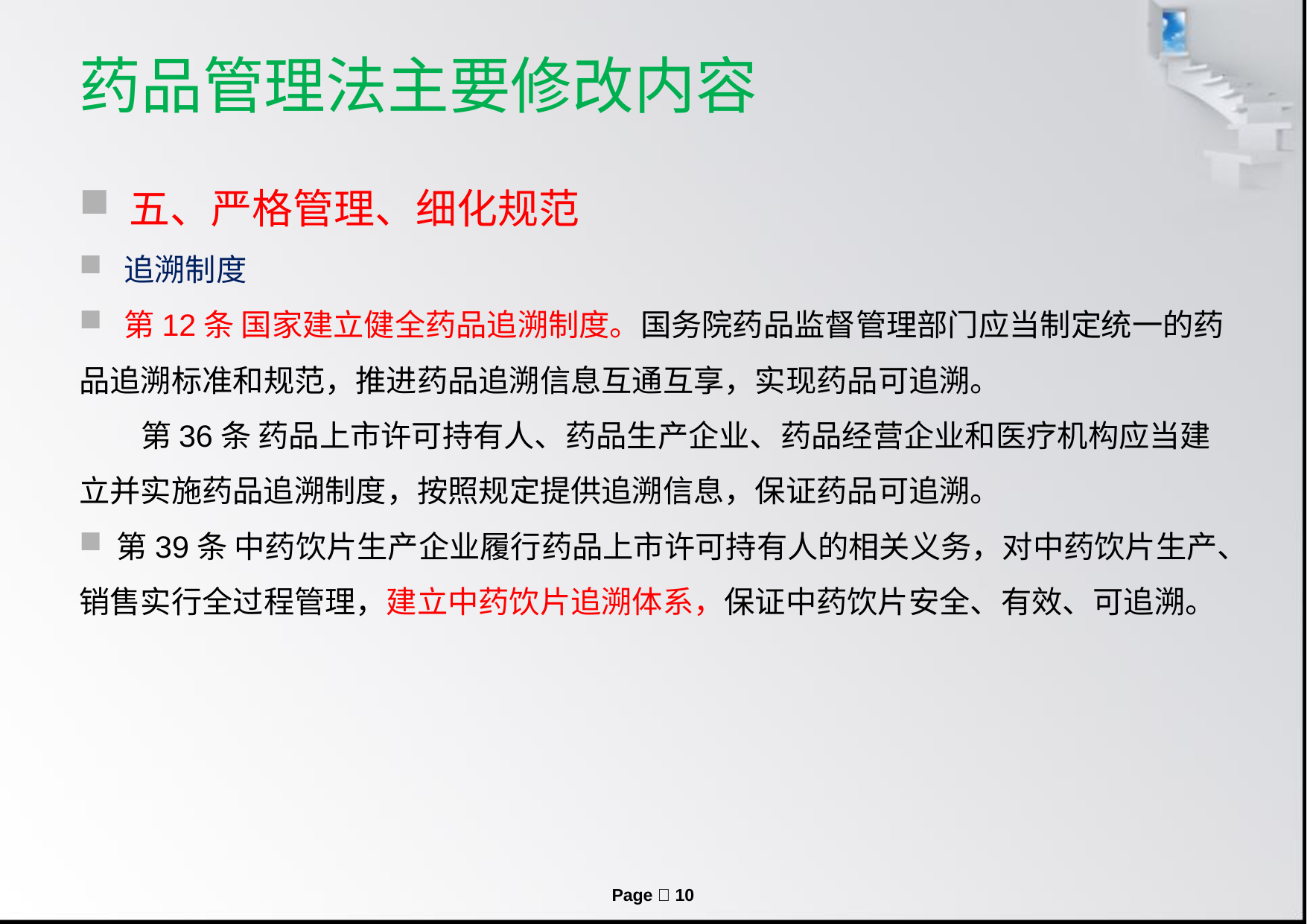

# 药品管理法主要修改内容
 五、严格管理、细化规范
  追溯制度
  第12条 国家建立健全药品追溯制度。国务院药品监督管理部门应当制定统一的药品追溯标准和规范，推进药品追溯信息互通互享，实现药品可追溯。
　　第36条 药品上市许可持有人、药品生产企业、药品经营企业和医疗机构应当建立并实施药品追溯制度，按照规定提供追溯信息，保证药品可追溯。
 第39条 中药饮片生产企业履行药品上市许可持有人的相关义务，对中药饮片生产、销售实行全过程管理，建立中药饮片追溯体系，保证中药饮片安全、有效、可追溯。